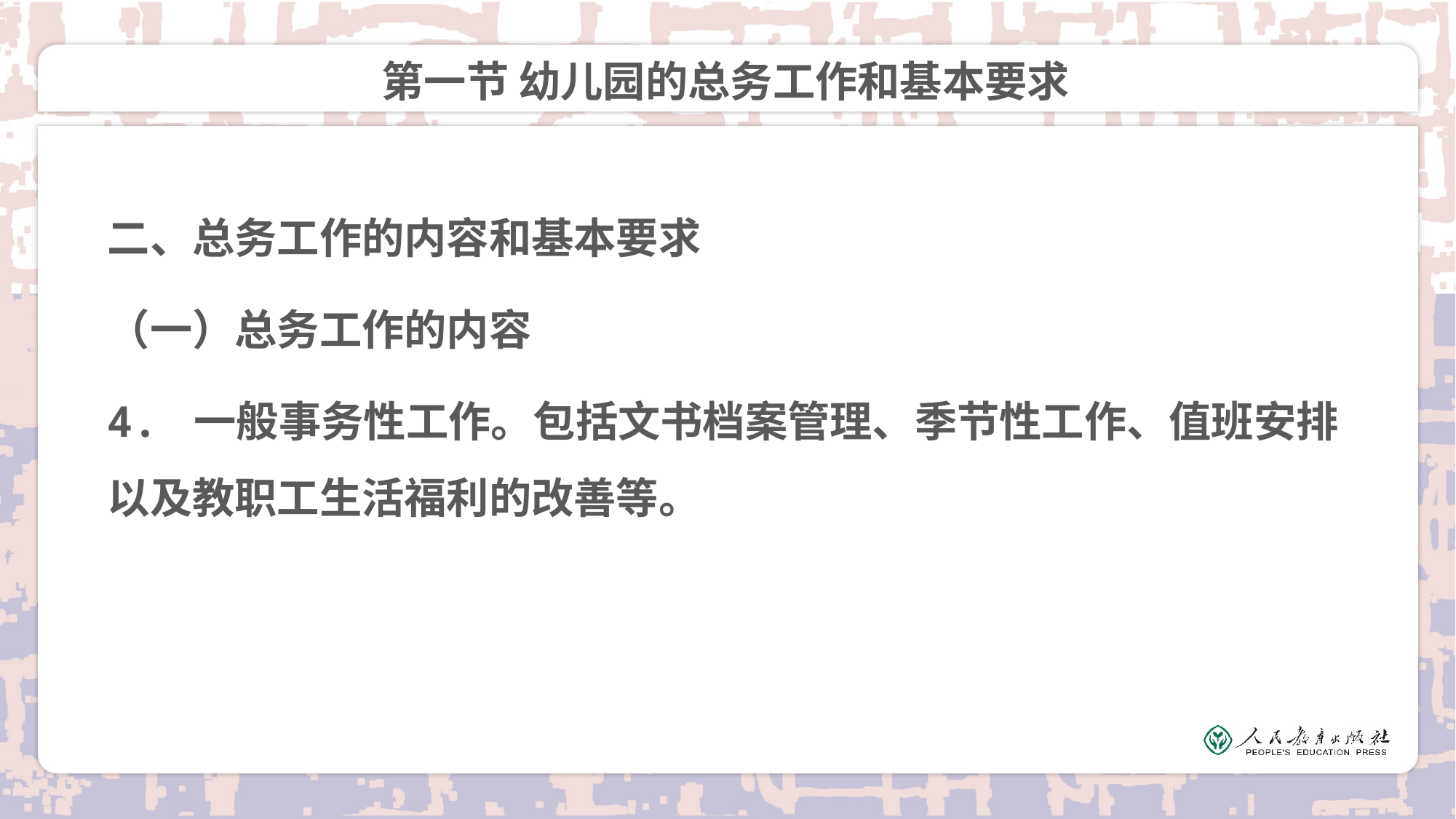

# 第一节 幼儿园的总务工作和基本要求
二、总务工作的内容和基本要求
（一）总务工作的内容
4. 一般事务性工作。包括文书档案管理、季节性工作、值班安排以及教职工生活福利的改善等。